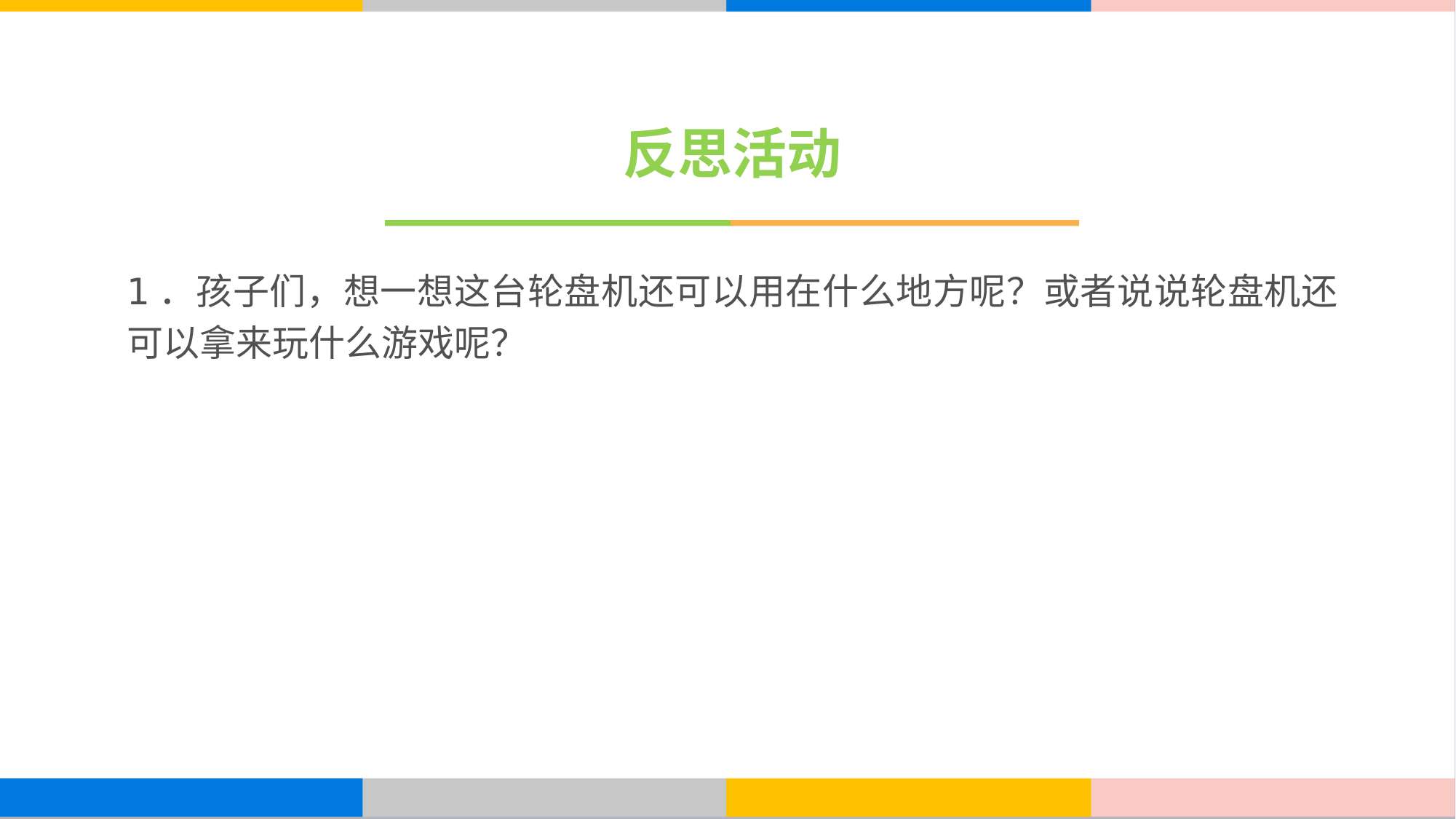

# 反思活动
1．孩子们，想一想这台轮盘机还可以用在什么地方呢？或者说说轮盘机还可以拿来玩什么游戏呢？